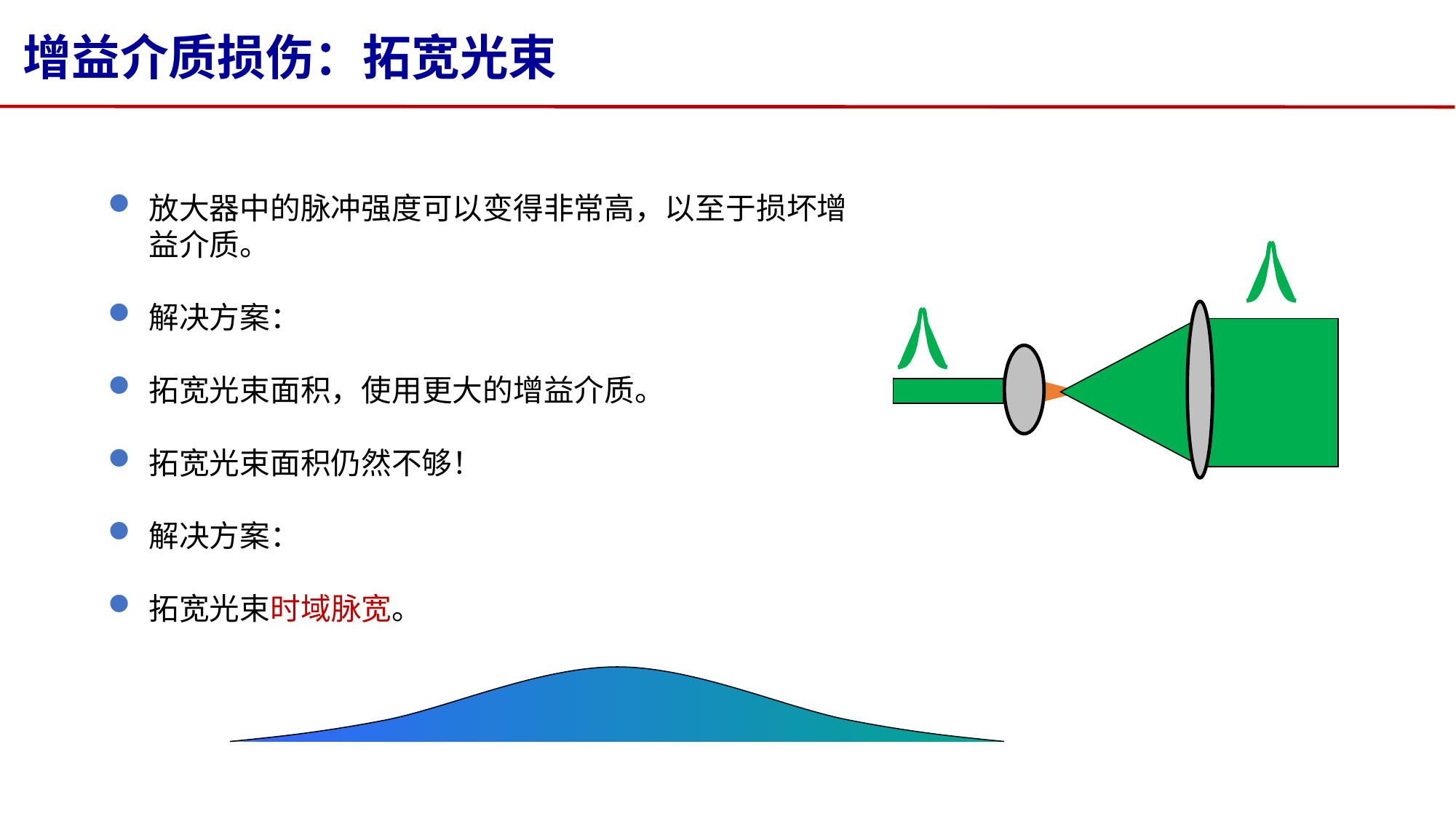

# 增益介质损伤：拓宽光束
放大器中的脉冲强度可以变得非常高，以至于损坏增益介质。

解决方案：

拓宽光束面积，使用更大的增益介质。

拓宽光束面积仍然不够！

解决方案：

拓宽光束时域脉宽。